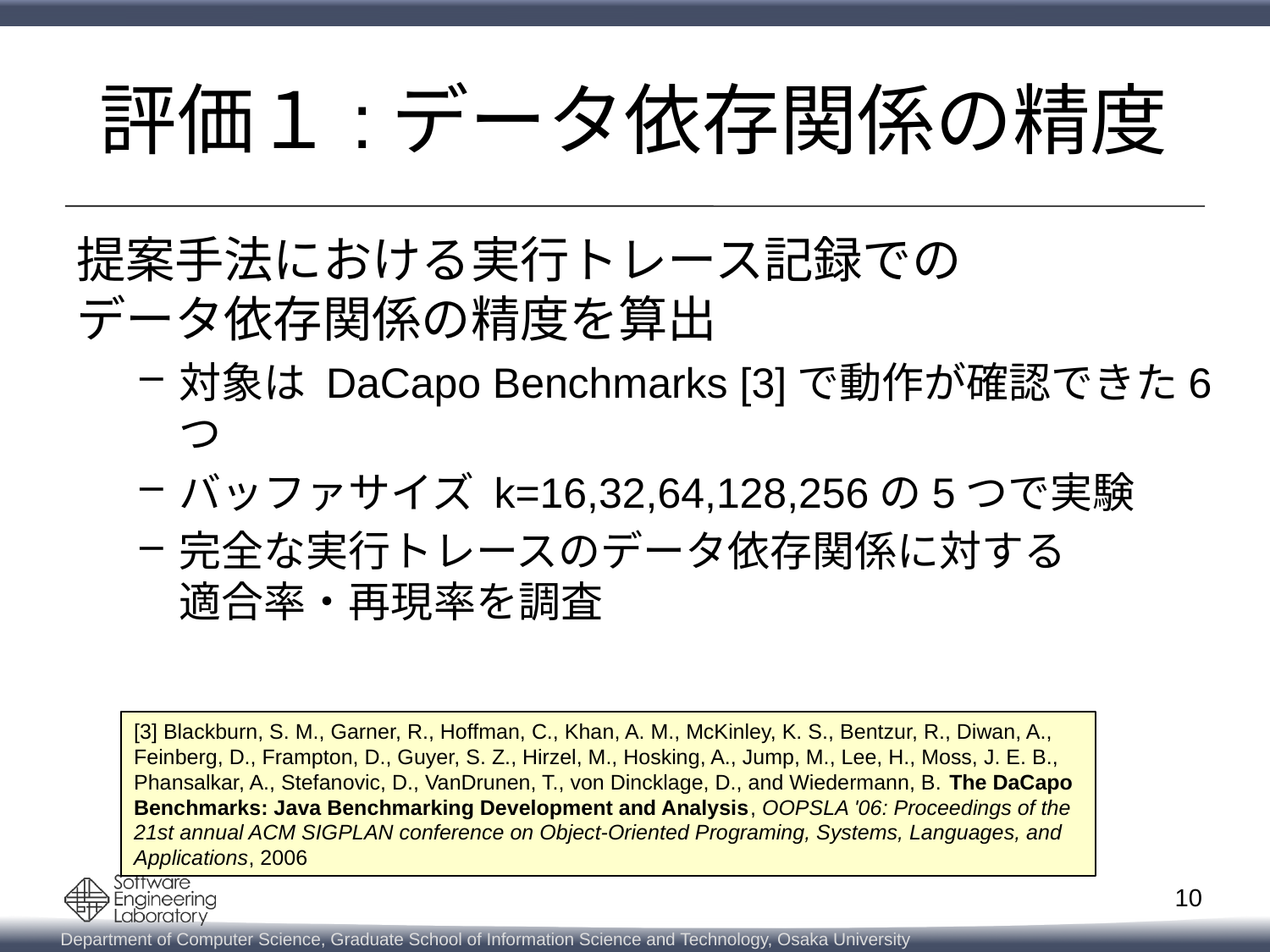

# 評価１:データ依存関係の精度
提案手法における実行トレース記録での
データ依存関係の精度を算出
対象は DaCapo Benchmarks [3]で動作が確認できた6つ
バッファサイズ k=16,32,64,128,256の5つで実験
完全な実行トレースのデータ依存関係に対する
適合率・再現率を調査

[3] Blackburn, S. M., Garner, R., Hoffman, C., Khan, A. M., McKinley, K. S., Bentzur, R., Diwan, A., Feinberg, D., Frampton, D., Guyer, S. Z., Hirzel, M., Hosking, A., Jump, M., Lee, H., Moss, J. E. B., Phansalkar, A., Stefanovic, D., VanDrunen, T., von Dincklage, D., and Wiedermann, B. The DaCapo Benchmarks: Java Benchmarking Development and Analysis, OOPSLA '06: Proceedings of the 21st annual ACM SIGPLAN conference on Object-Oriented Programing, Systems, Languages, and Applications, 2006
10